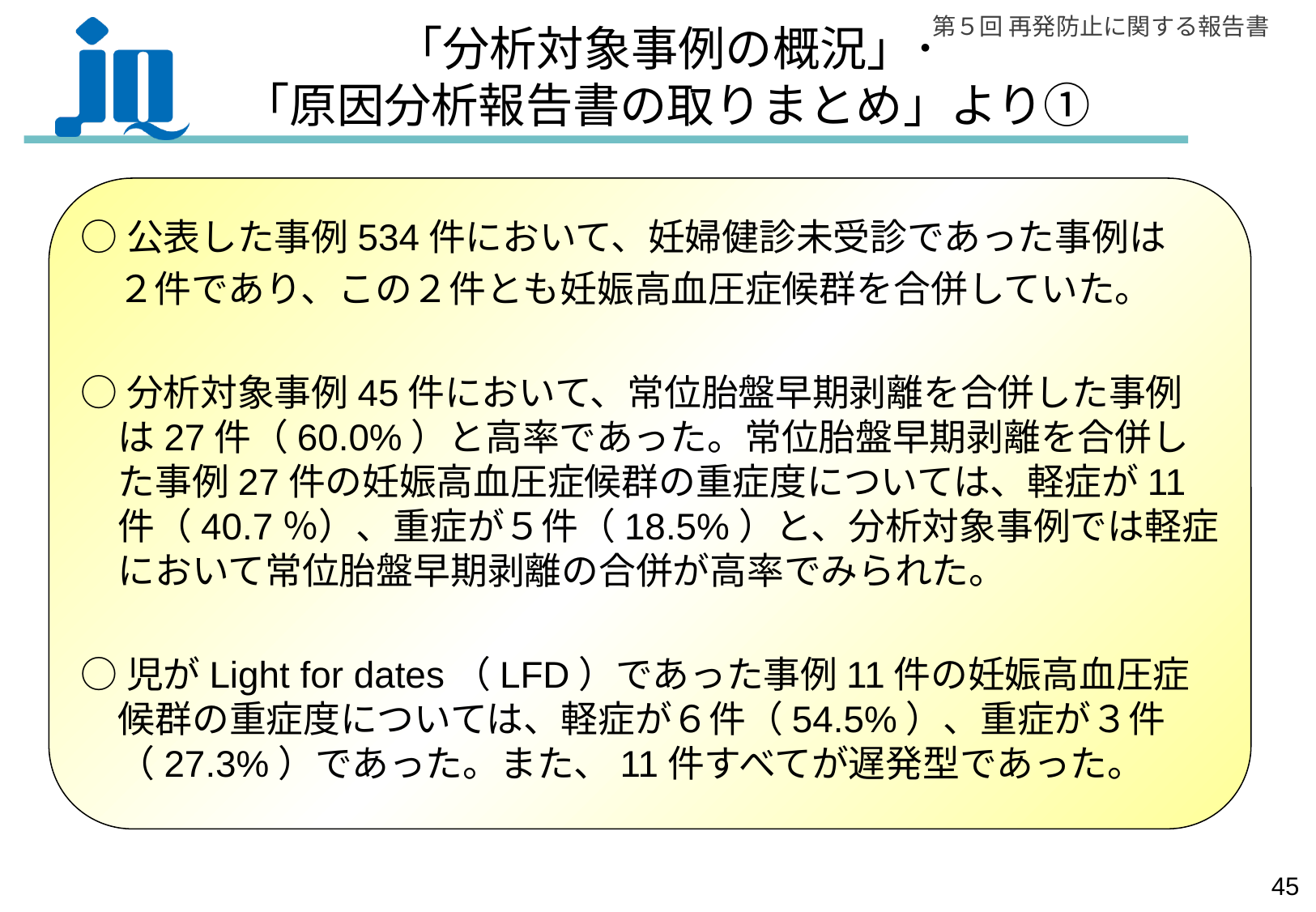

# 「分析対象事例の概況」･ 「原因分析報告書の取りまとめ」より①

○公表した事例534件において、妊婦健診未受診であった事例は
　２件であり、この２件とも妊娠高血圧症候群を合併していた。

○分析対象事例45件において、常位胎盤早期剥離を合併した事例は27件（60.0%）と高率であった。常位胎盤早期剥離を合併した事例27件の妊娠高血圧症候群の重症度については、軽症が11件（40.7％）、重症が５件（18.5%）と、分析対象事例では軽症において常位胎盤早期剥離の合併が高率でみられた。

○児がLight for dates（LFD）であった事例11件の妊娠高血圧症候群の重症度については、軽症が６件（54.5%）、重症が３件（27.3%）であった。また、11件すべてが遅発型であった。

45